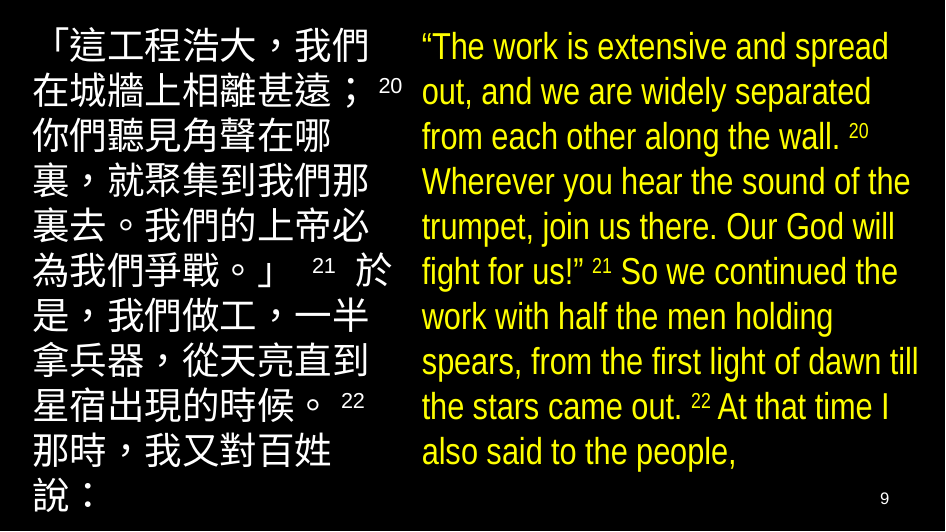

「這工程浩大，我們在城牆上相離甚遠；20 你們聽見角聲在哪裏，就聚集到我們那裏去。我們的上帝必為我們爭戰。」 21 於是，我們做工，一半拿兵器，從天亮直到星宿出現的時候。22 那時，我又對百姓說：
“The work is extensive and spread out, and we are widely separated from each other along the wall. 20 Wherever you hear the sound of the trumpet, join us there. Our God will fight for us!” 21 So we continued the work with half the men holding spears, from the first light of dawn till the stars came out. 22 At that time I also said to the people,
9